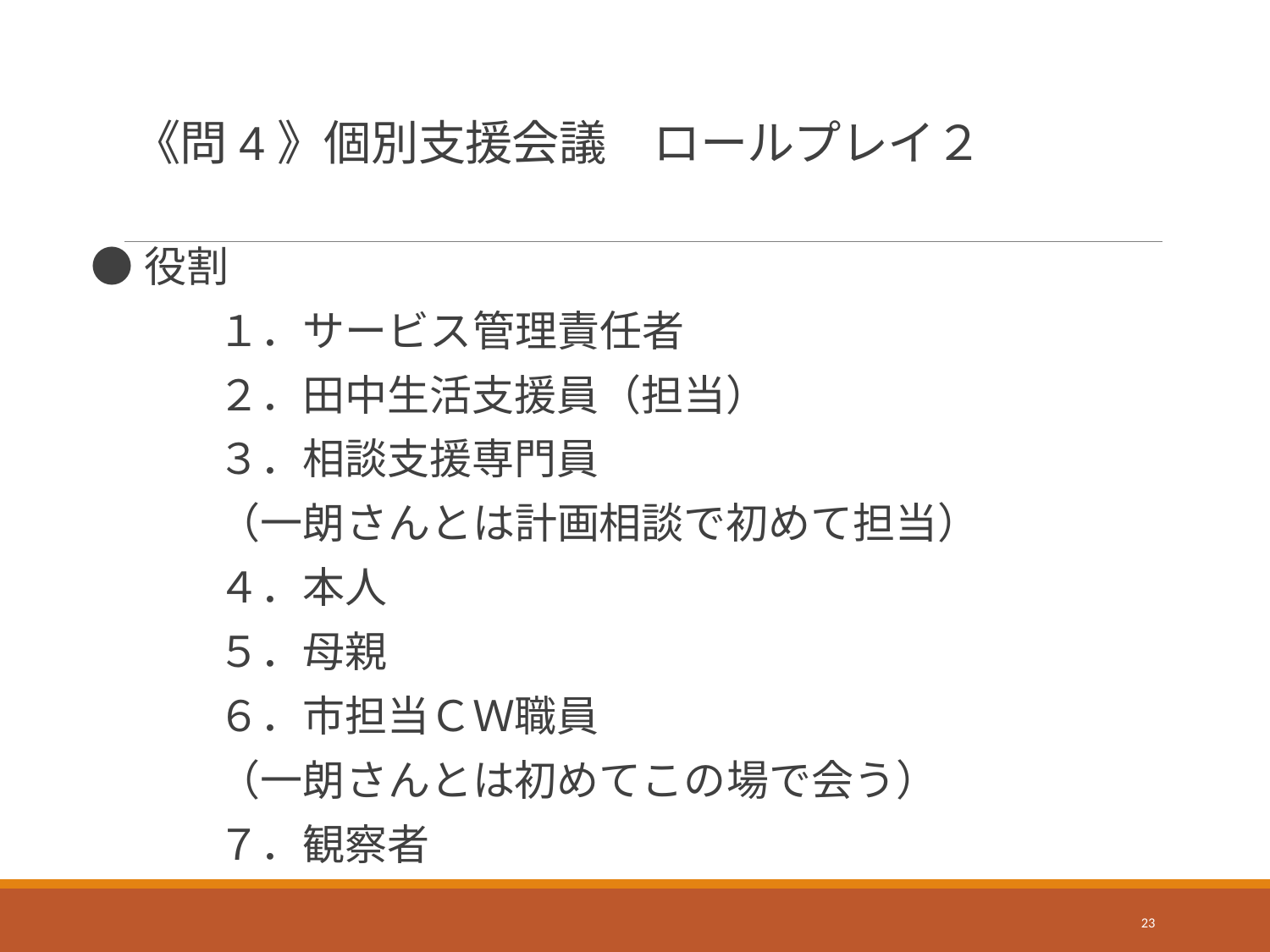

# 《問4》個別支援会議　ロールプレイ２
●役割
　　　１．サービス管理責任者
　　　２．田中生活支援員（担当）
　　　３．相談支援専門員
　　　（一朗さんとは計画相談で初めて担当）
　　　４．本人
　　　５．母親
　　　６．市担当ＣＷ職員
　　　（一朗さんとは初めてこの場で会う）
　　　７．観察者

23